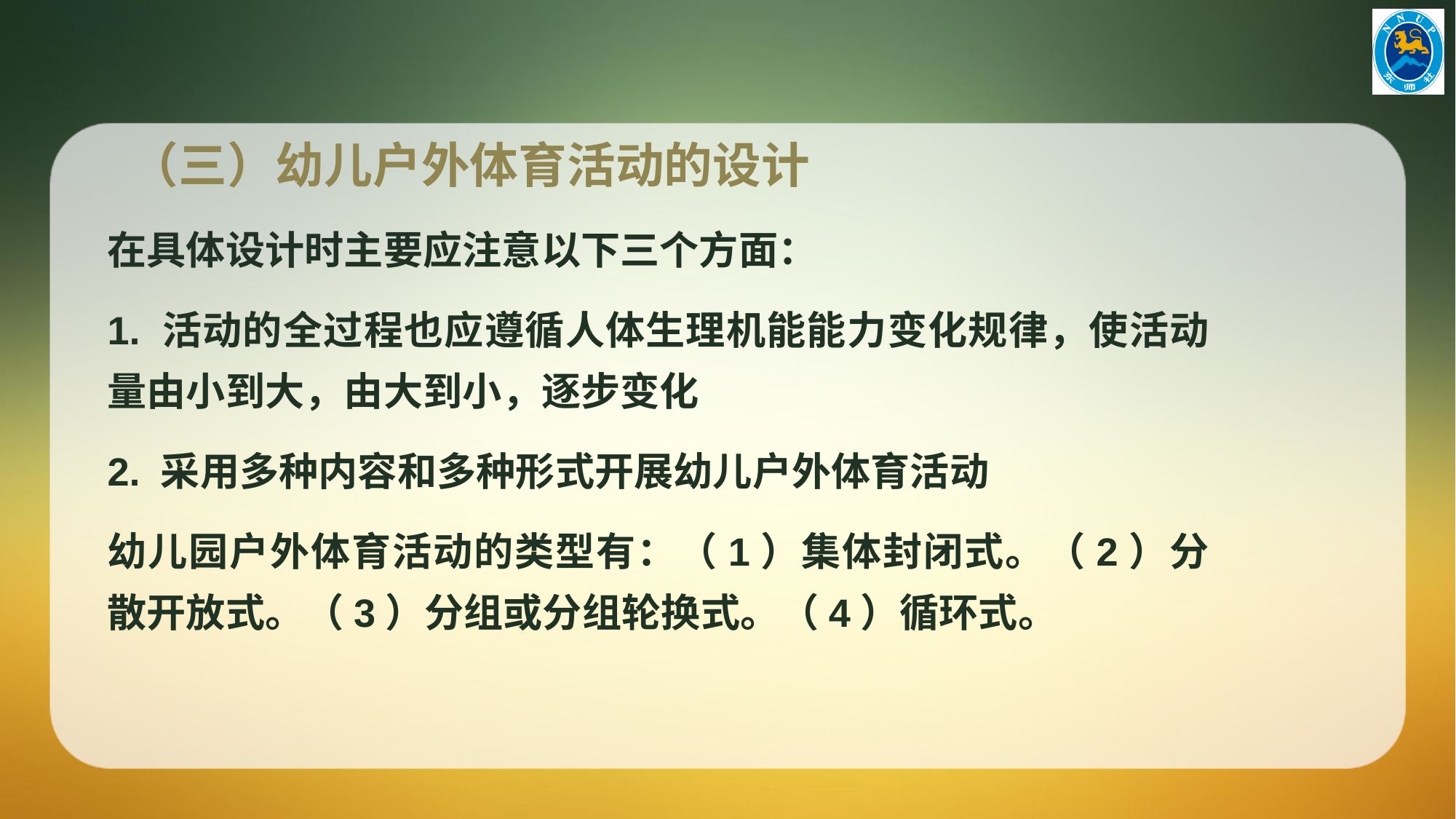

（三）幼儿户外体育活动的设计
在具体设计时主要应注意以下三个方面：
1. 活动的全过程也应遵循人体生理机能能力变化规律，使活动量由小到大，由大到小，逐步变化
2. 采用多种内容和多种形式开展幼儿户外体育活动
幼儿园户外体育活动的类型有：（1）集体封闭式。（2）分散开放式。（3）分组或分组轮换式。（4）循环式。